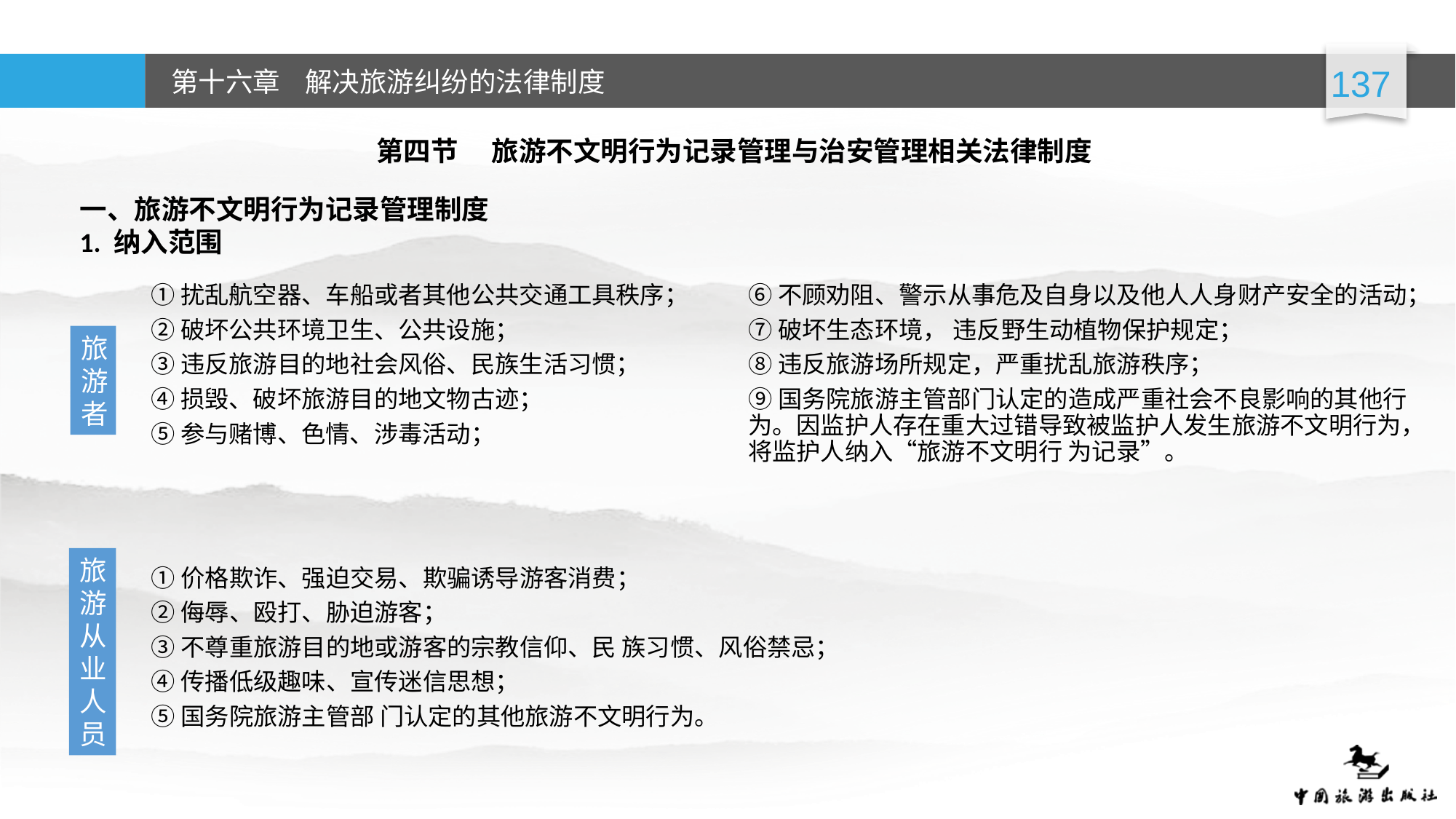

第四节  旅游不文明行为记录管理与治安管理相关法律制度
一、旅游不文明行为记录管理制度
1. 纳入范围
①扰乱航空器、车船或者其他公共交通工具秩序；
②破坏公共环境卫生、公共设施；
③违反旅游目的地社会风俗、民族生活习惯；
④损毁、破坏旅游目的地文物古迹；
⑤参与赌博、色情、涉毒活动；
⑥不顾劝阻、警示从事危及自身以及他人人身财产安全的活动；
⑦破坏生态环境， 违反野生动植物保护规定；
⑧违反旅游场所规定，严重扰乱旅游秩序；
⑨国务院旅游主管部门认定的造成严重社会不良影响的其他行为。因监护人存在重大过错导致被监护人发生旅游不文明行为，将监护人纳入“旅游不文明行 为记录”。
旅游者
旅游从业人员
①价格欺诈、强迫交易、欺骗诱导游客消费；
②侮辱、殴打、胁迫游客；
③不尊重旅游目的地或游客的宗教信仰、民 族习惯、风俗禁忌；
④传播低级趣味、宣传迷信思想；
⑤国务院旅游主管部 门认定的其他旅游不文明行为。